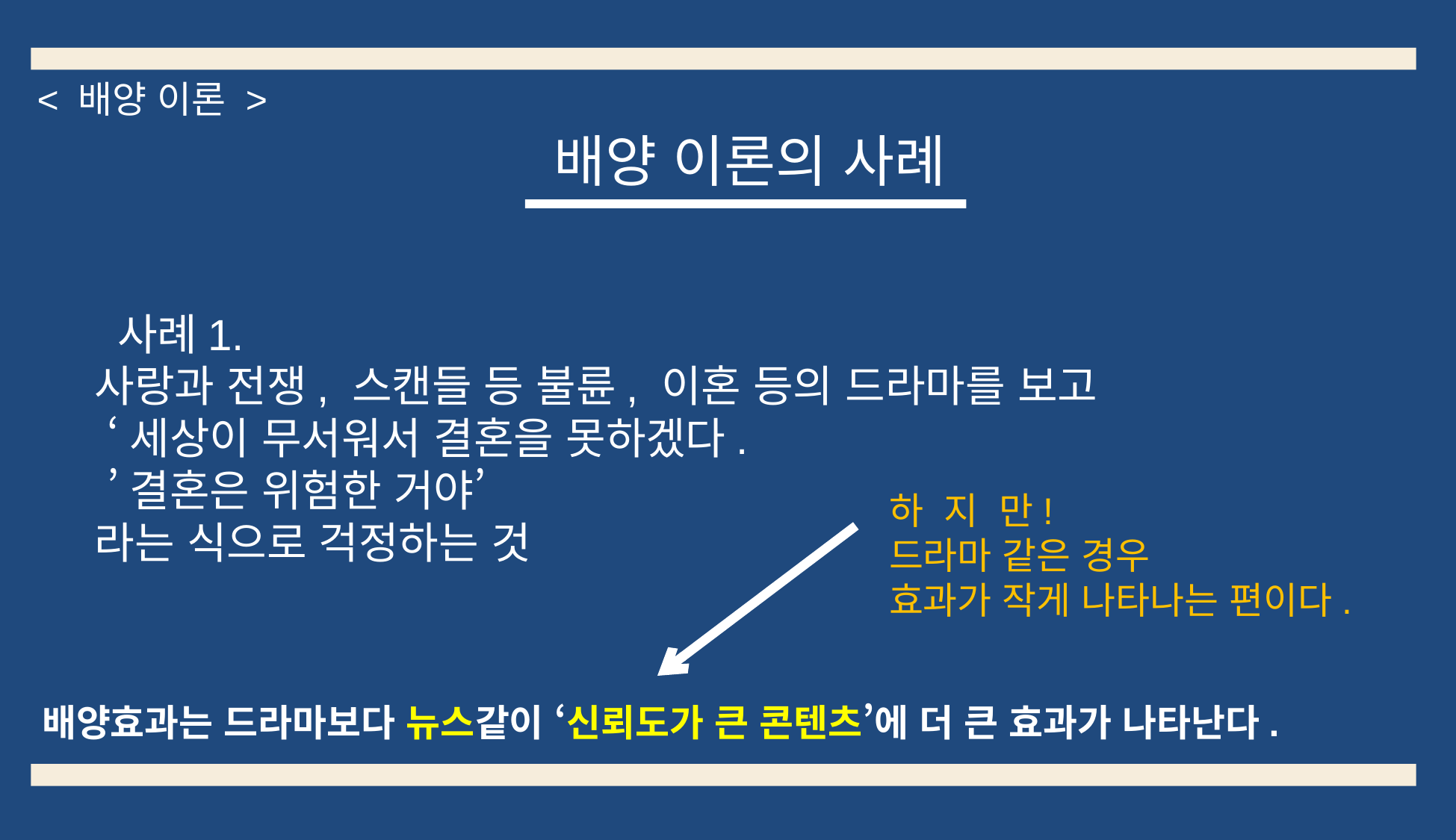

< 배양 이론 >
  배양 이론의 사례

 사례1.
사랑과 전쟁, 스캔들 등 불륜, 이혼 등의 드라마를 보고
 ‘세상이 무서워서 결혼을 못하겠다.
 ’결혼은 위험한 거야’
라는 식으로 걱정하는 것

하  지  만!
드라마 같은 경우
효과가 작게 나타나는 편이다.
배양효과는 드라마보다 뉴스같이 ‘신뢰도가 큰 콘텐츠’에 더 큰 효과가 나타난다.